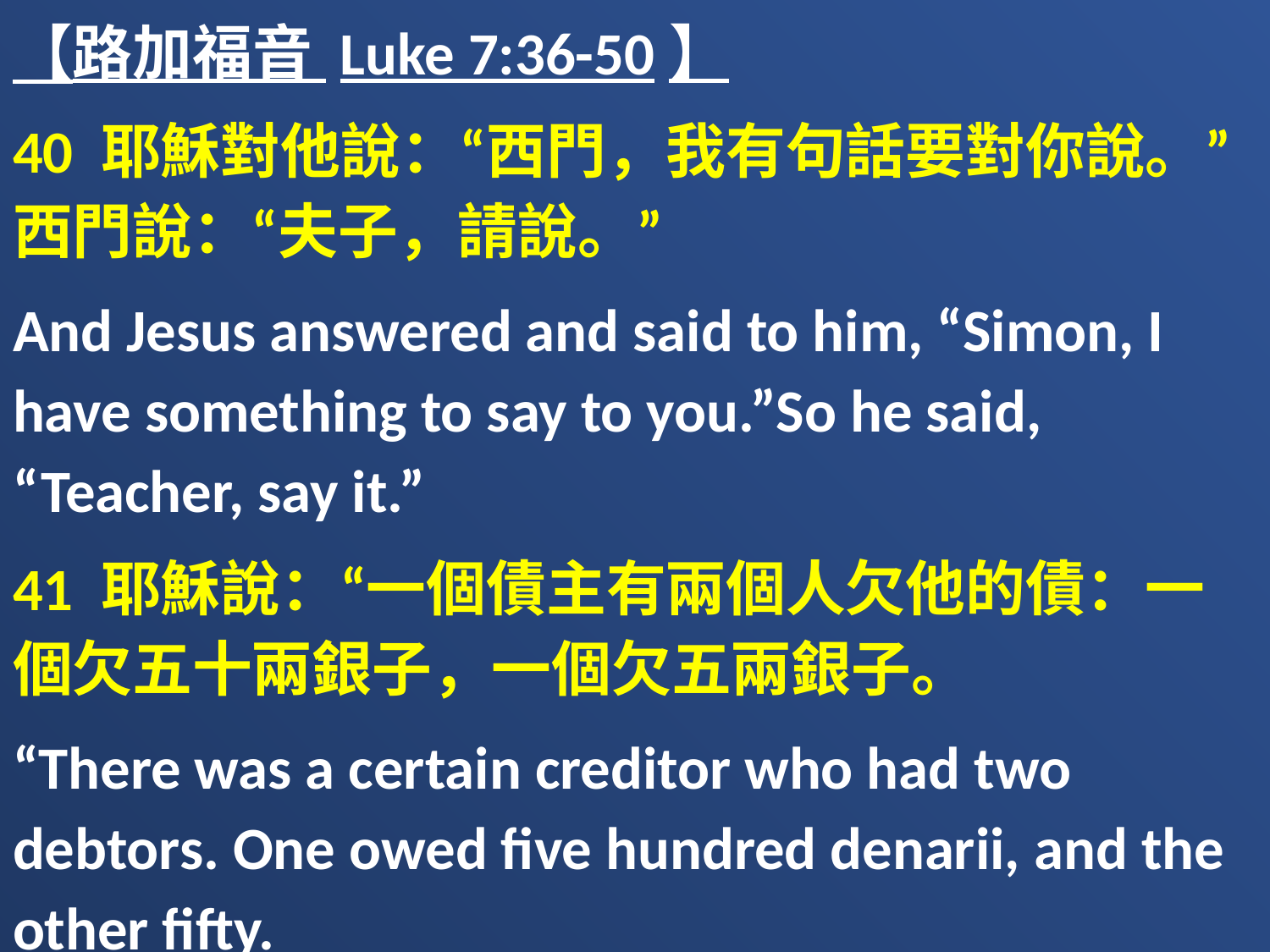

【路加福音 Luke 7:36-50】
40 耶穌對他說：“西門，我有句話要對你說。”西門說：“夫子，請說。”
And Jesus answered and said to him, “Simon, I have something to say to you.”So he said, “Teacher, say it.”
41 耶穌說：“一個債主有兩個人欠他的債：一個欠五十兩銀子，一個欠五兩銀子。
“There was a certain creditor who had two debtors. One owed five hundred denarii, and the other fifty.